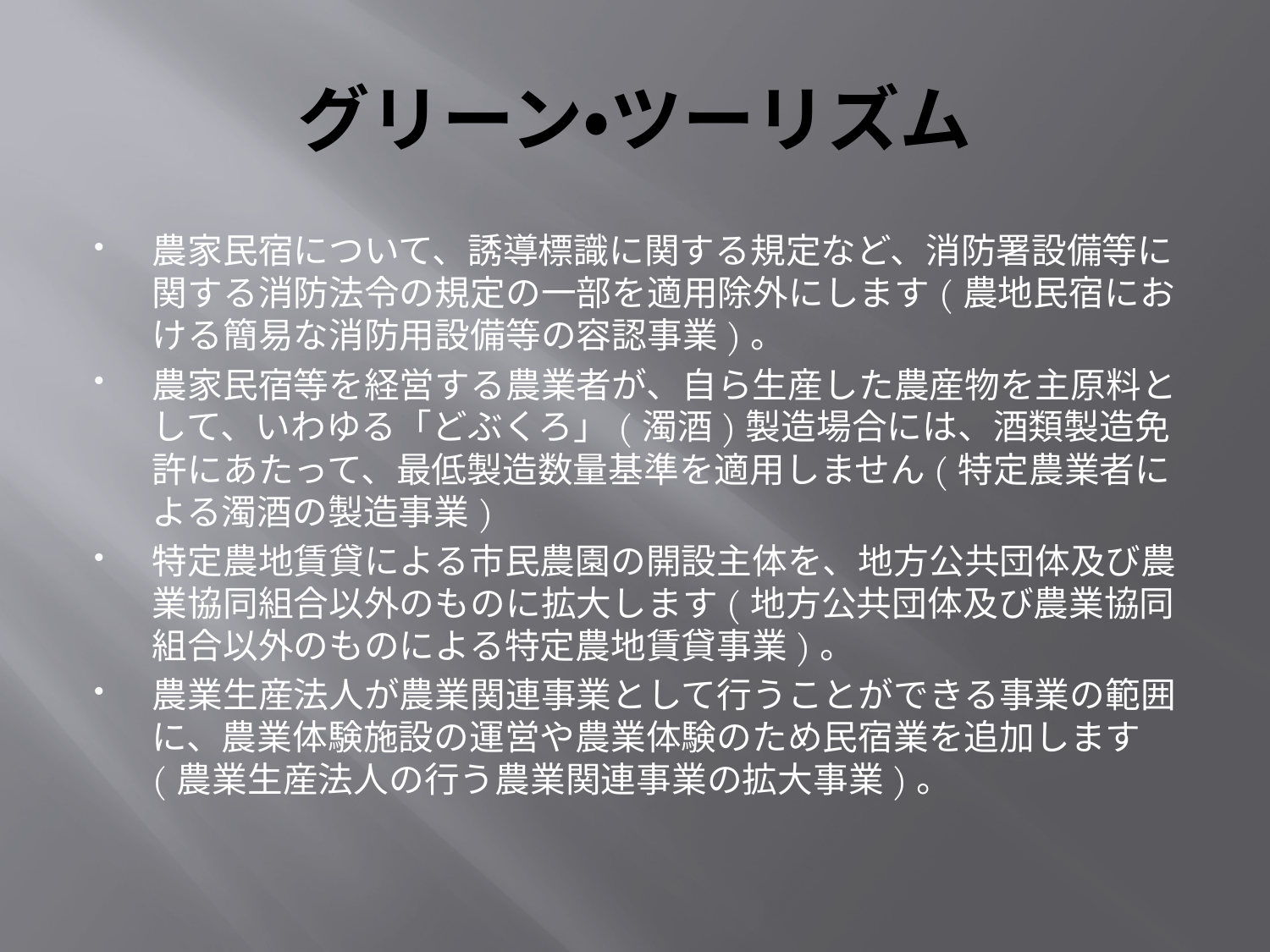

# グリーン・ツーリズム
農家民宿について、誘導標識に関する規定など、消防署設備等に関する消防法令の規定の一部を適用除外にします(農地民宿における簡易な消防用設備等の容認事業)。
農家民宿等を経営する農業者が、自ら生産した農産物を主原料として、いわゆる「どぶくろ」(濁酒)製造場合には、酒類製造免許にあたって、最低製造数量基準を適用しません(特定農業者による濁酒の製造事業)
特定農地賃貸による市民農園の開設主体を、地方公共団体及び農業協同組合以外のものに拡大します(地方公共団体及び農業協同組合以外のものによる特定農地賃貸事業)。
農業生産法人が農業関連事業として行うことができる事業の範囲に、農業体験施設の運営や農業体験のため民宿業を追加します(農業生産法人の行う農業関連事業の拡大事業)。